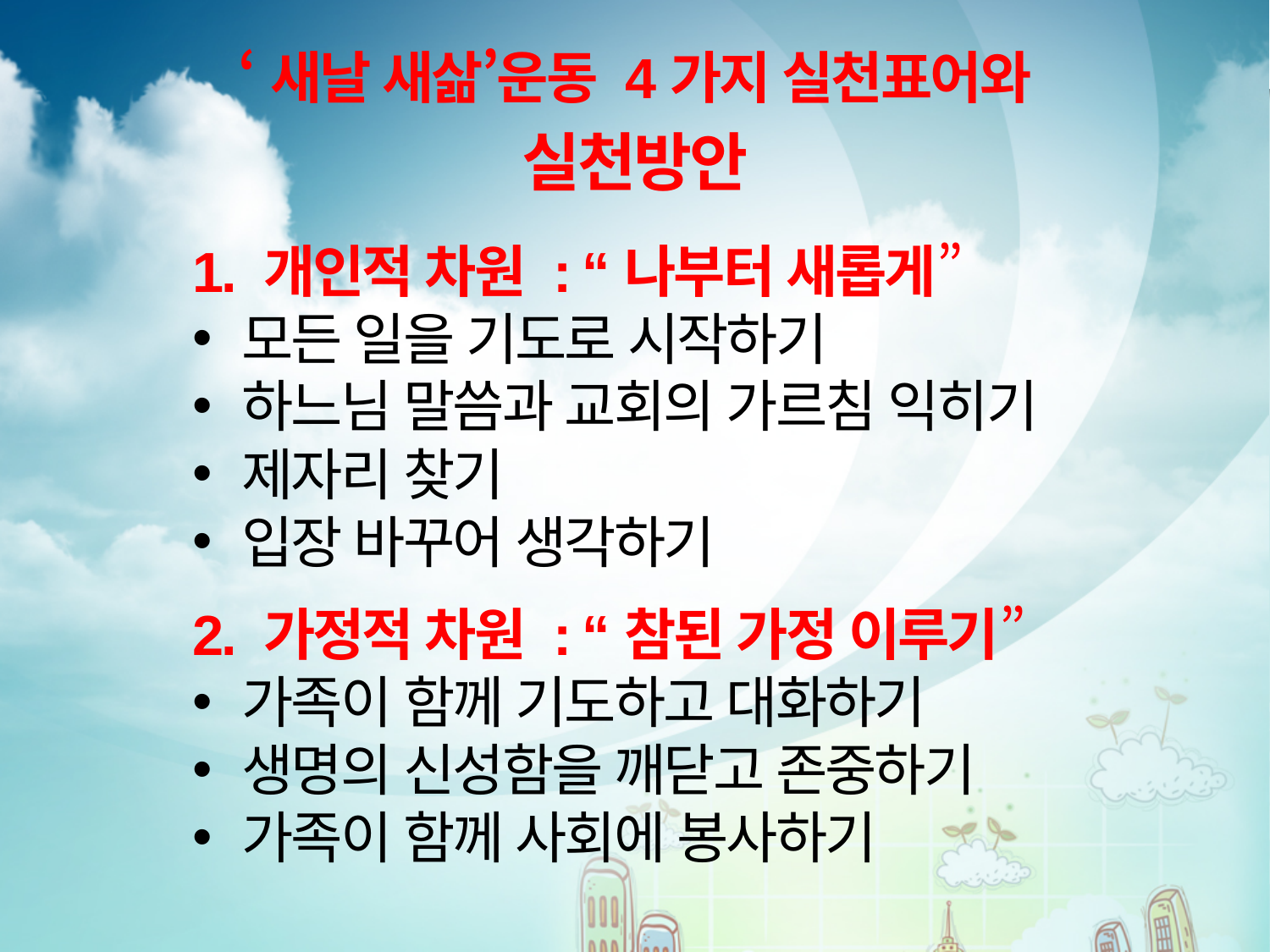

‘새날 새삶’운동 4가지 실천표어와
실천방안
1. 개인적 차원 : “나부터 새롭게”
 모든 일을 기도로 시작하기
 하느님 말씀과 교회의 가르침 익히기
 제자리 찾기
 입장 바꾸어 생각하기

2. 가정적 차원 : “참된 가정 이루기”
 가족이 함께 기도하고 대화하기
 생명의 신성함을 깨닫고 존중하기
 가족이 함께 사회에 봉사하기